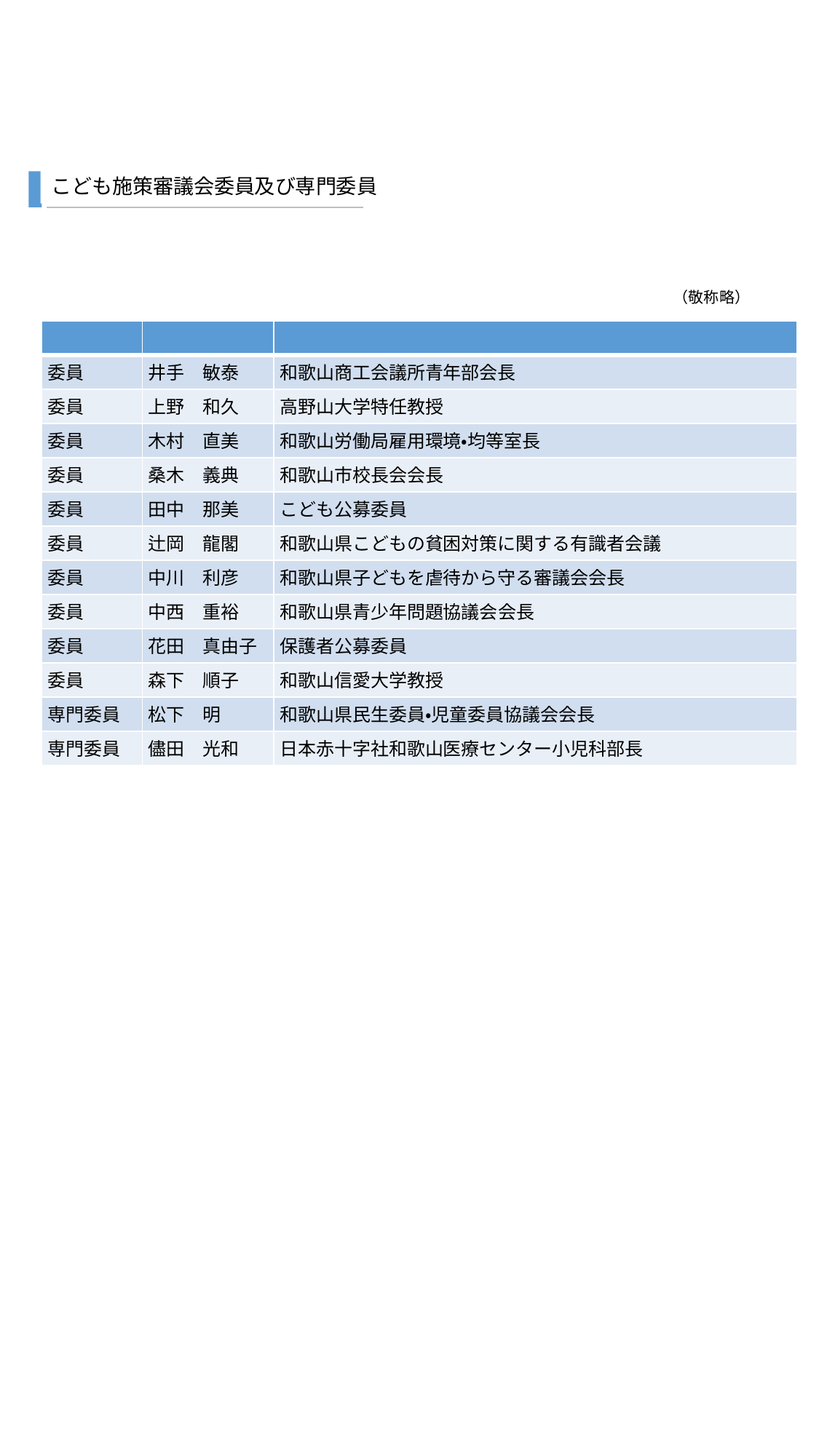

こども施策審議会委員及び専門委員

（敬称略）
|  |  |  |
| --- | --- | --- |
| 委員 | 井手　敏泰 | 和歌山商工会議所青年部会長 |
| 委員 | 上野　和久 | 高野山大学特任教授 |
| 委員 | 木村　直美 | 和歌山労働局雇用環境・均等室長 |
| 委員 | 桑木　義典 | 和歌山市校長会会長 |
| 委員 | 田中　那美 | こども公募委員 |
| 委員 | 辻岡　龍閣 | 和歌山県こどもの貧困対策に関する有識者会議 |
| 委員 | 中川　利彦 | 和歌山県子どもを虐待から守る審議会会長 |
| 委員 | 中西　重裕 | 和歌山県青少年問題協議会会長 |
| 委員 | 花田　真由子 | 保護者公募委員 |
| 委員 | 森下　順子 | 和歌山信愛大学教授 |
| 専門委員 | 松下　明 | 和歌山県民生委員・児童委員協議会会長 |
| 専門委員 | 儘田　光和 | 日本赤十字社和歌山医療センター小児科部長 |